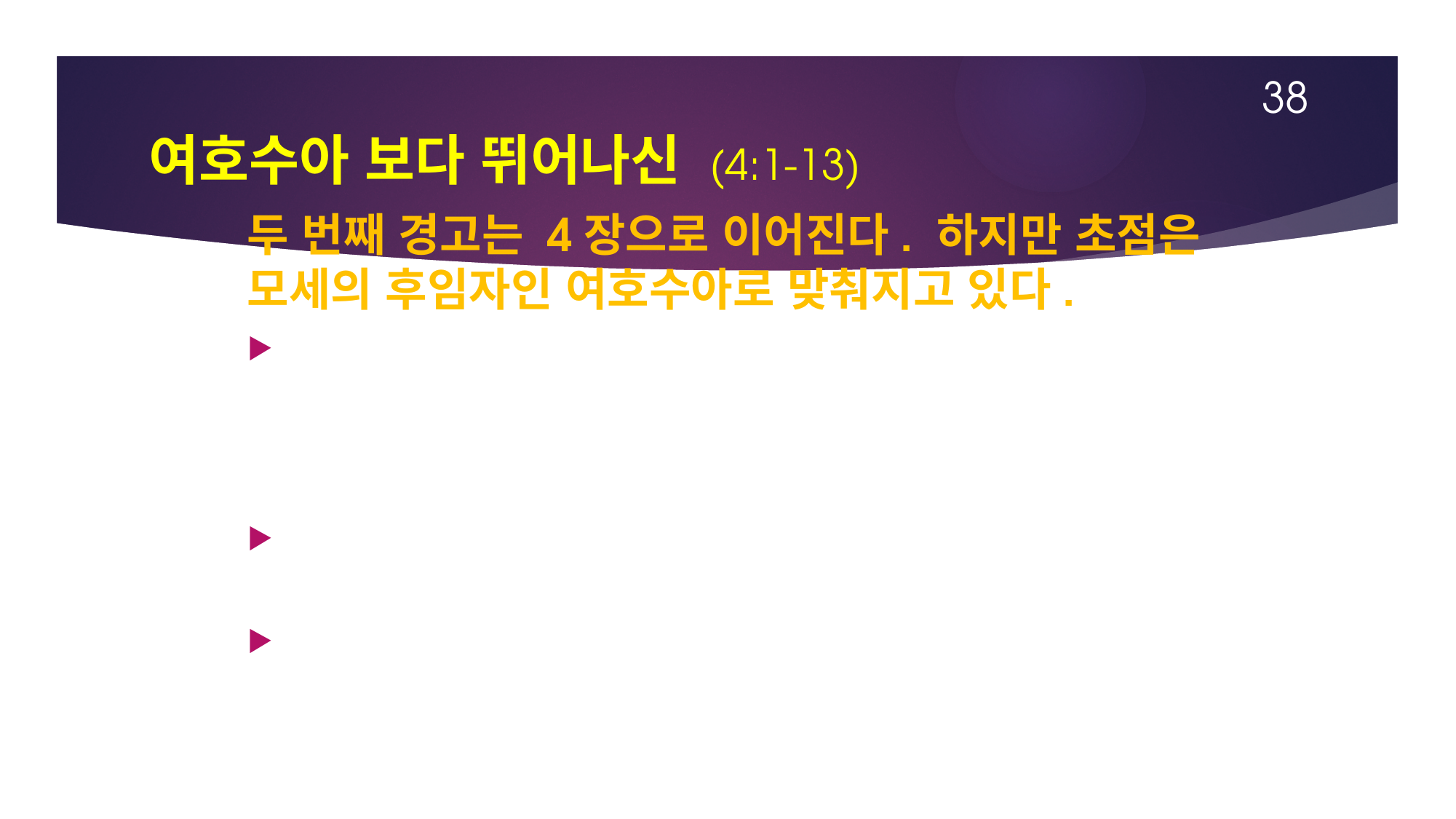

38
# 여호수아 보다 뛰어나신 (4:1-13)
두 번째 경고는 4장으로 이어진다. 하지만 초점은 모세의 후임자인 여호수아로 맞춰지고 있다.
신학적으로 적어도 약속의 땅은 안식의 땅이 되는 것이었다     (수 1:13-15). 하지만 이스라엘의 고대 사람들은 그곳에서 안식을 찾지 못했다. (오히려, 민족의 모든 역사는 전쟁, 실패, 반역 그리고 추방으로 가득하다.)
이러한 것을 볼 때 저자는 누구에게도 알려지지 않은 안식의 땅이 아직도 열려있다 고 주장하고 있다.
안식이라는 좋은 소식이 이제 예수님의 메시지 안에 선포되어지고, 고대 공동체가 믿음이 부족하여 놓친 것이라면 그리스도인들은 같은 일을 반복하지 말아야 한다!